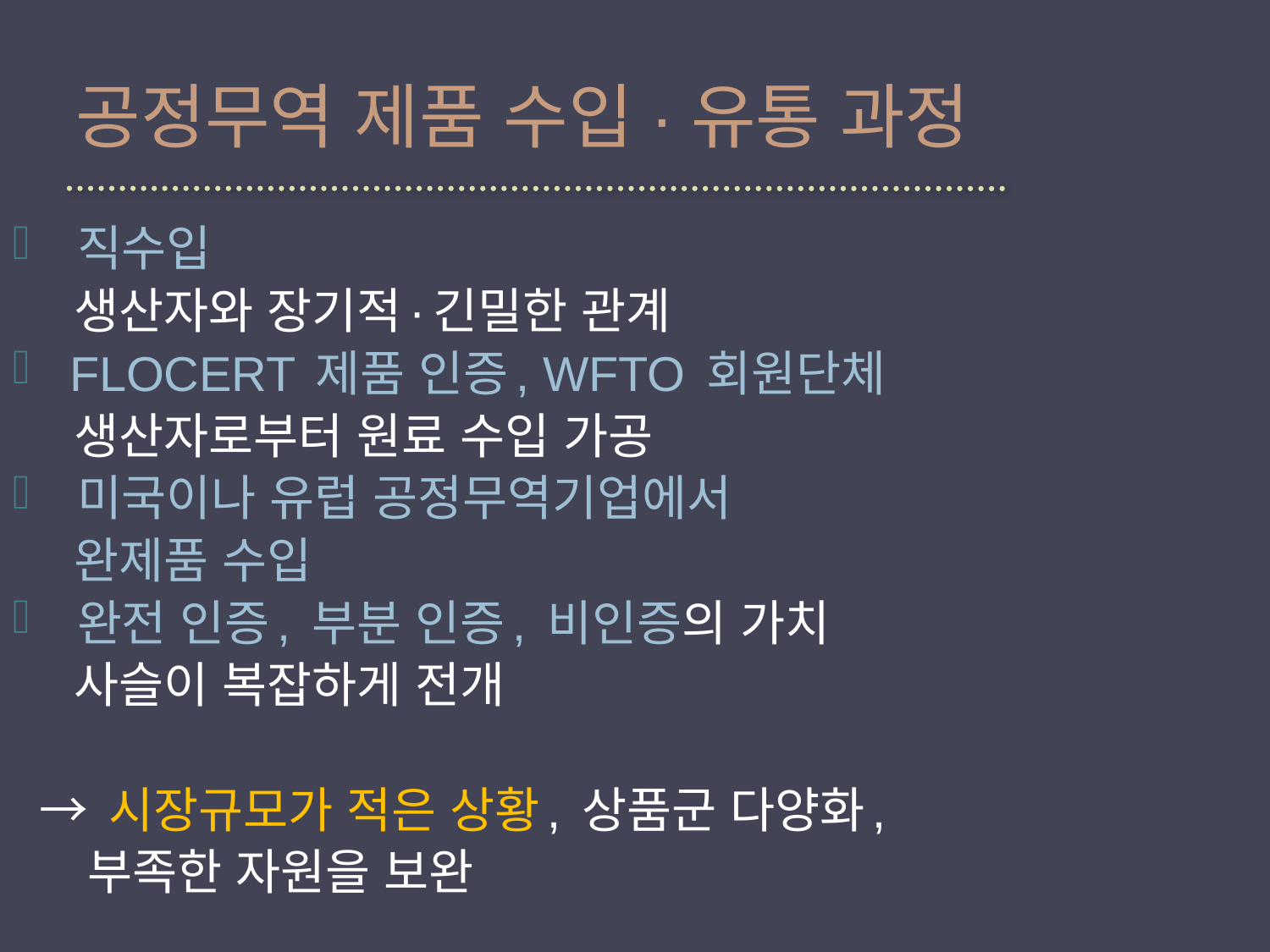

# 공정무역 제품 수입·유통 과정
 직수입
    생산자와 장기적·긴밀한 관계
 FLOCERT 제품 인증, WFTO 회원단체
    생산자로부터 원료 수입 가공
 미국이나 유럽 공정무역기업에서
    완제품 수입
 완전 인증, 부분 인증, 비인증의 가치
    사슬이 복잡하게 전개

  → 시장규모가 적은 상황, 상품군 다양화,
     부족한 자원을 보완